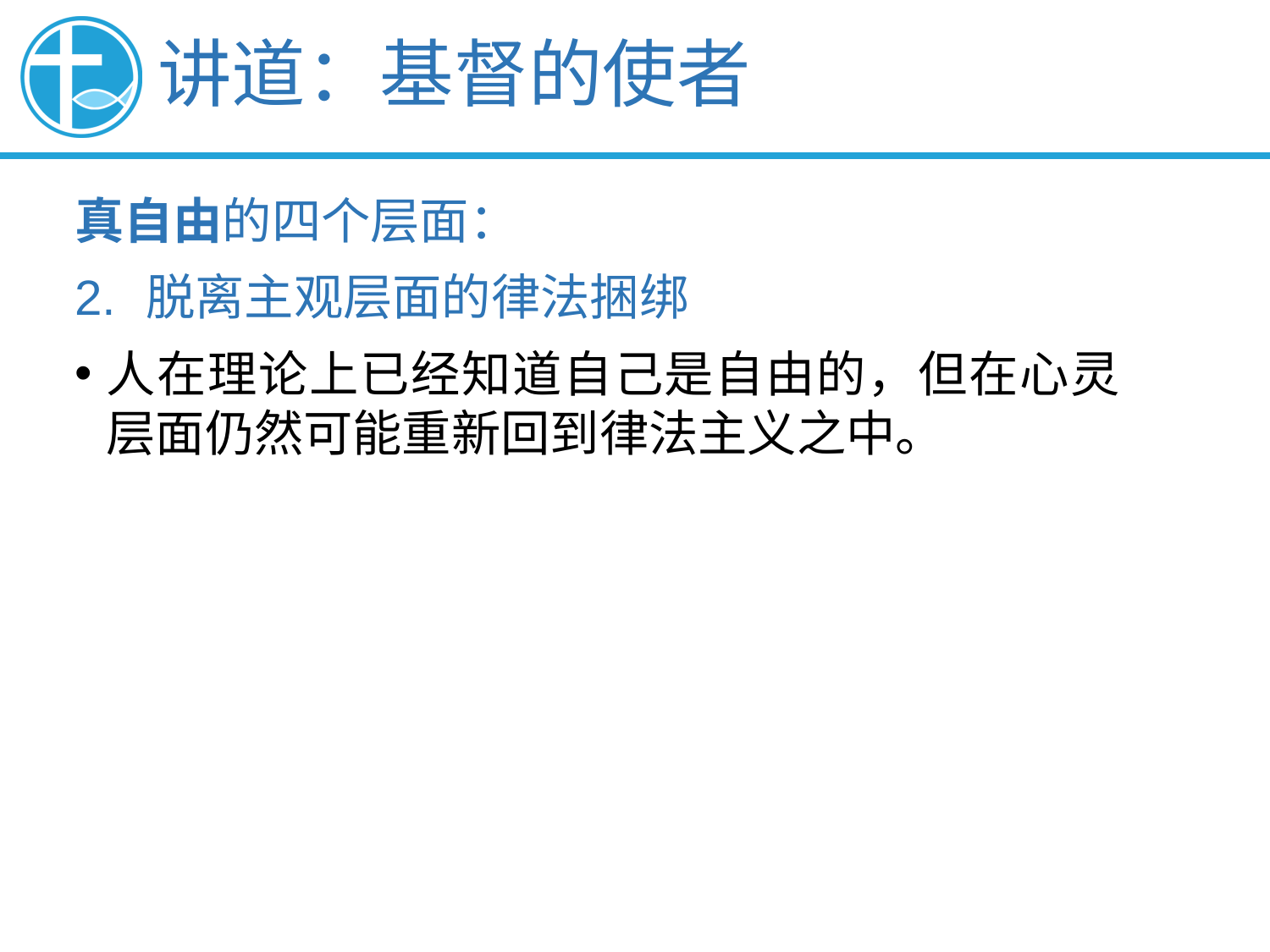

讲道：基督的使者
真自由的四个层面：
脱离主观层面的律法捆绑
人在理论上已经知道自己是自由的，但在心灵层面仍然可能重新回到律法主义之中。